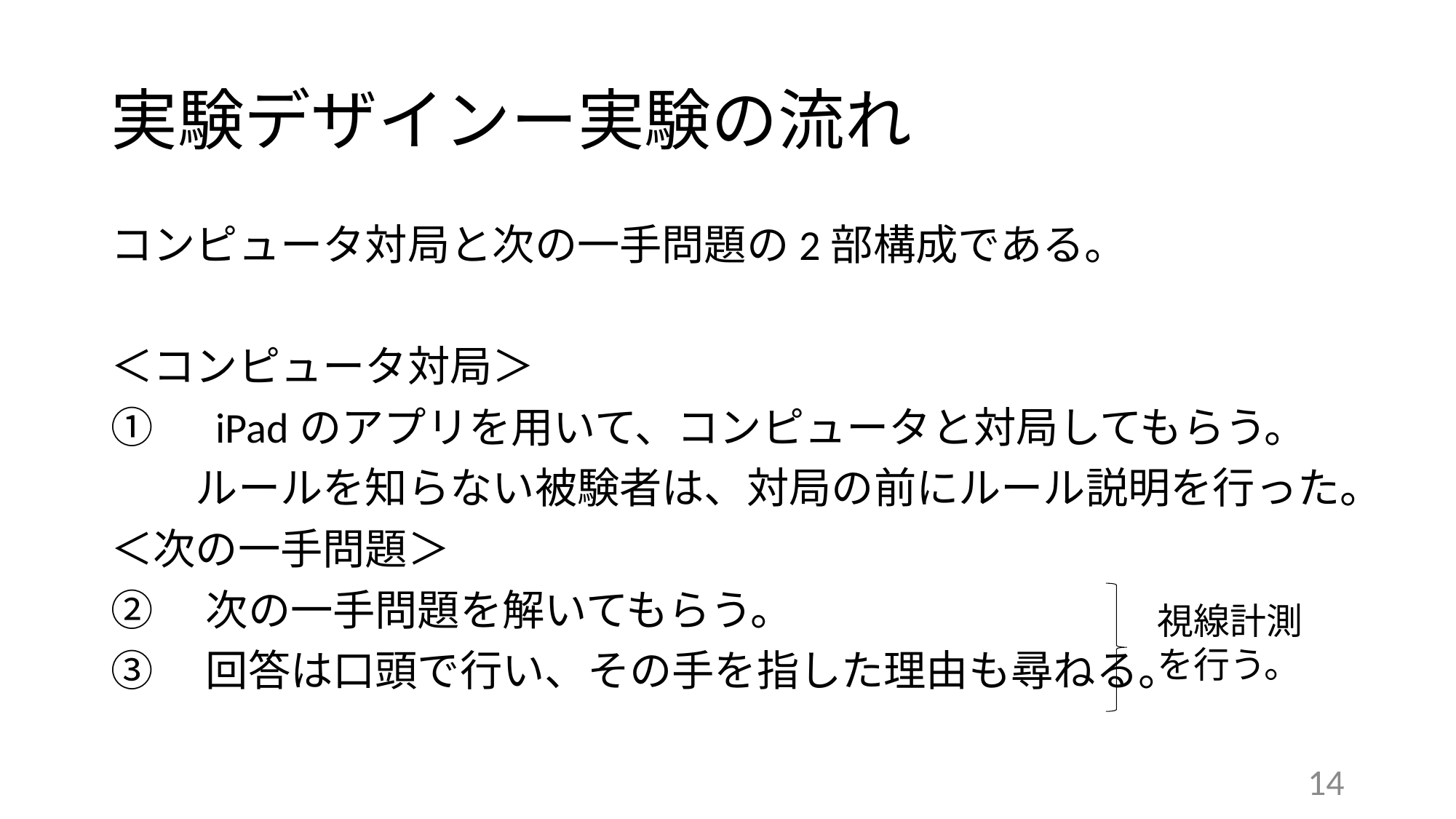

# 実験デザインー実験の流れ
コンピュータ対局と次の一手問題の2部構成である。

＜コンピュータ対局＞
①　iPadのアプリを用いて、コンピュータと対局してもらう。
　　ルールを知らない被験者は、対局の前にルール説明を行った。
＜次の一手問題＞
②　次の一手問題を解いてもらう。
③　回答は口頭で行い、その手を指した理由も尋ねる。

視線計測
を行う。
14